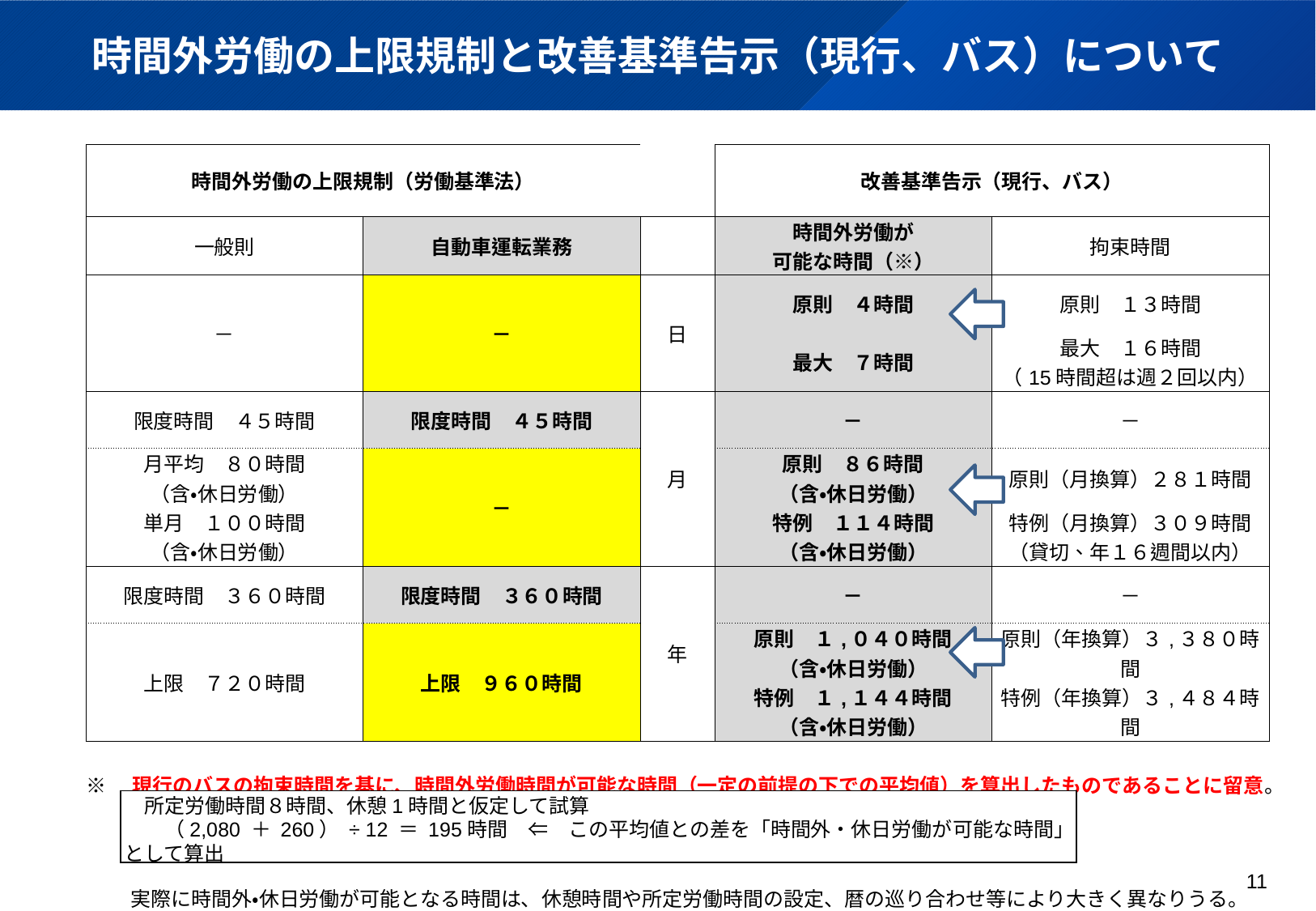

# 時間外労働の上限規制と改善基準告示（現行、バス）について
|  |  |  |  |  |  |  |
| --- | --- | --- | --- | --- | --- | --- |
|  | 時間外労働の上限規制（労働基準法） |  |  | 改善基準告示（現行、バス） |  |  |
|  | 一般則 | 自動車運転業務 |  | 時間外労働が 可能な時間（※） | 拘束時間 |  |
|  | － | － | 日 | 原則　４時間 | 原則　１３時間 |  |
|  |  |  |  | 最大　７時間 | 最大　１６時間 （15時間超は週２回以内） |  |
|  | 限度時間　４５時間 | 限度時間　４５時間 | 月 | － | － |  |
|  | 月平均　８０時間 （含・休日労働） | － |  | 原則　８６時間 （含・休日労働） | 原則（月換算）２８１時間 |  |
|  | 単月　１００時間 （含・休日労働） |  |  | 特例　１１４時間 （含・休日労働） | 特例（月換算）３０９時間 （貸切、年１６週間以内） |  |
|  | 限度時間　３６０時間 | 限度時間　３６０時間 | 年 | － | － |  |
|  | 上限　７２０時間 | 上限　９６０時間 |  | 原則　１,０４０時間 （含・休日労働） | 原則（年換算）３,３８０時間 |  |
|  |  |  |  | 特例　１,１４４時間 （含・休日労働） | 特例（年換算）３,４８４時間 |  |
|  |  |  |  |  |  |  |
|  | ※　現行のバスの拘束時間を基に、時間外労働時間が可能な時間（一定の前提の下での平均値）を算出したものであることに留意。 |  |  |  |  |  |
|  |  |  |  |  |  |  |
|  | 実際に時間外・休日労働が可能となる時間は、休憩時間や所定労働時間の設定、暦の巡り合わせ等により大きく異なりうる。 |  |  |  |  |  |

　所定労働時間８時間、休憩1時間と仮定して試算
　　（2,080 ＋ 260） ÷ 12 ＝ 195時間　⇐　この平均値との差を「時間外・休日労働が可能な時間」として算出
11